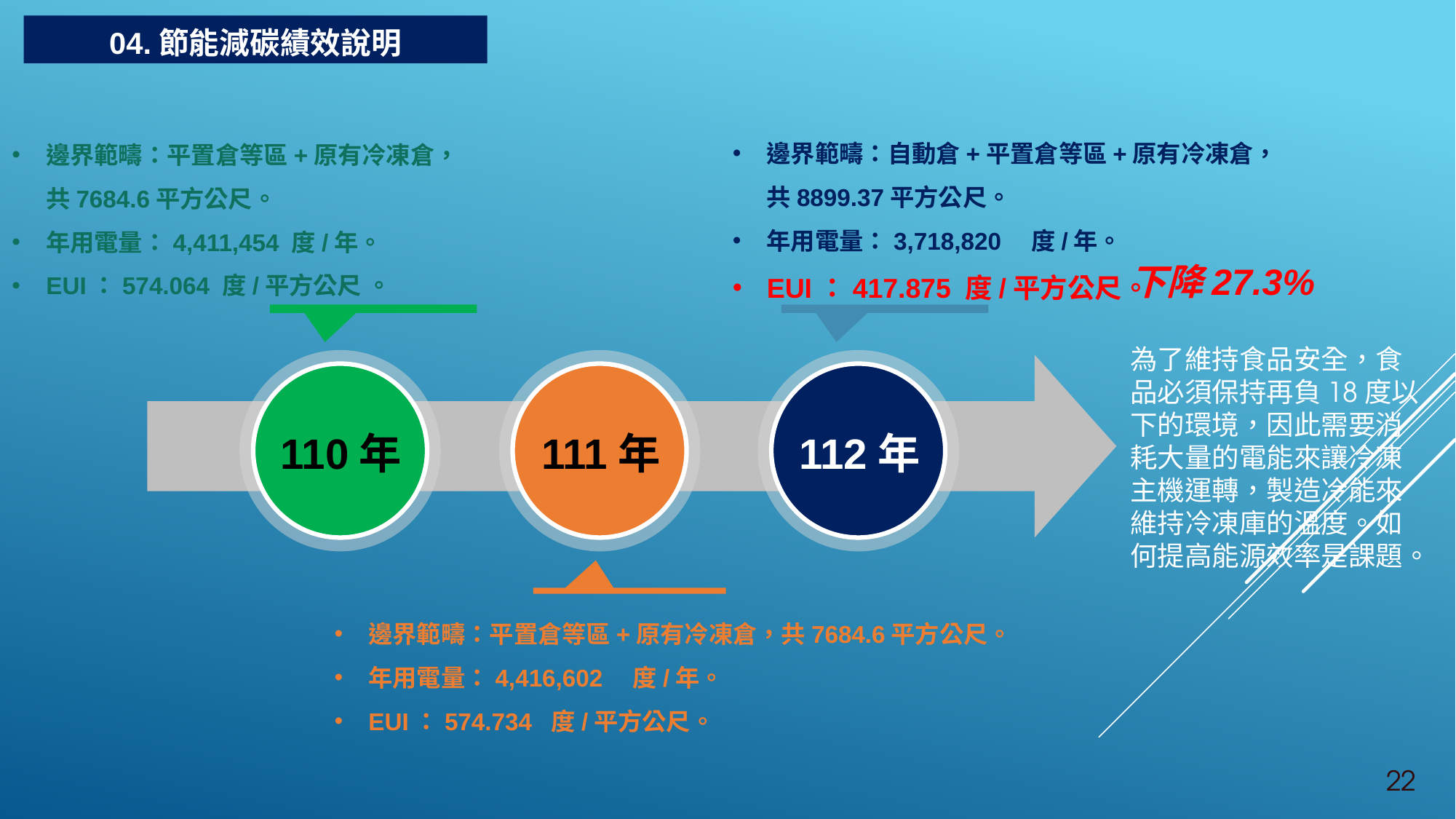

04.節能減碳績效說明

邊界範疇：自動倉+平置倉等區+原有冷凍倉，共8899.37平方公尺。
年用電量：3,718,820　度/年。
EUI：417.875 度/平方公尺。
邊界範疇：平置倉等區+原有冷凍倉，共7684.6平方公尺。
年用電量：4,411,454 度/年。
EUI：574.064 度/平方公尺 。

110年

111年

112年

邊界範疇：平置倉等區+原有冷凍倉，共7684.6平方公尺。
年用電量：4,416,602　度/年。
EUI：574.734  度/平方公尺。
下降27.3%
為了維持食品安全，食品必須保持再負18度以下的環境，因此需要消耗大量的電能來讓冷凍主機運轉，製造冷能來維持冷凍庫的溫度。如何提高能源效率是課題。
22